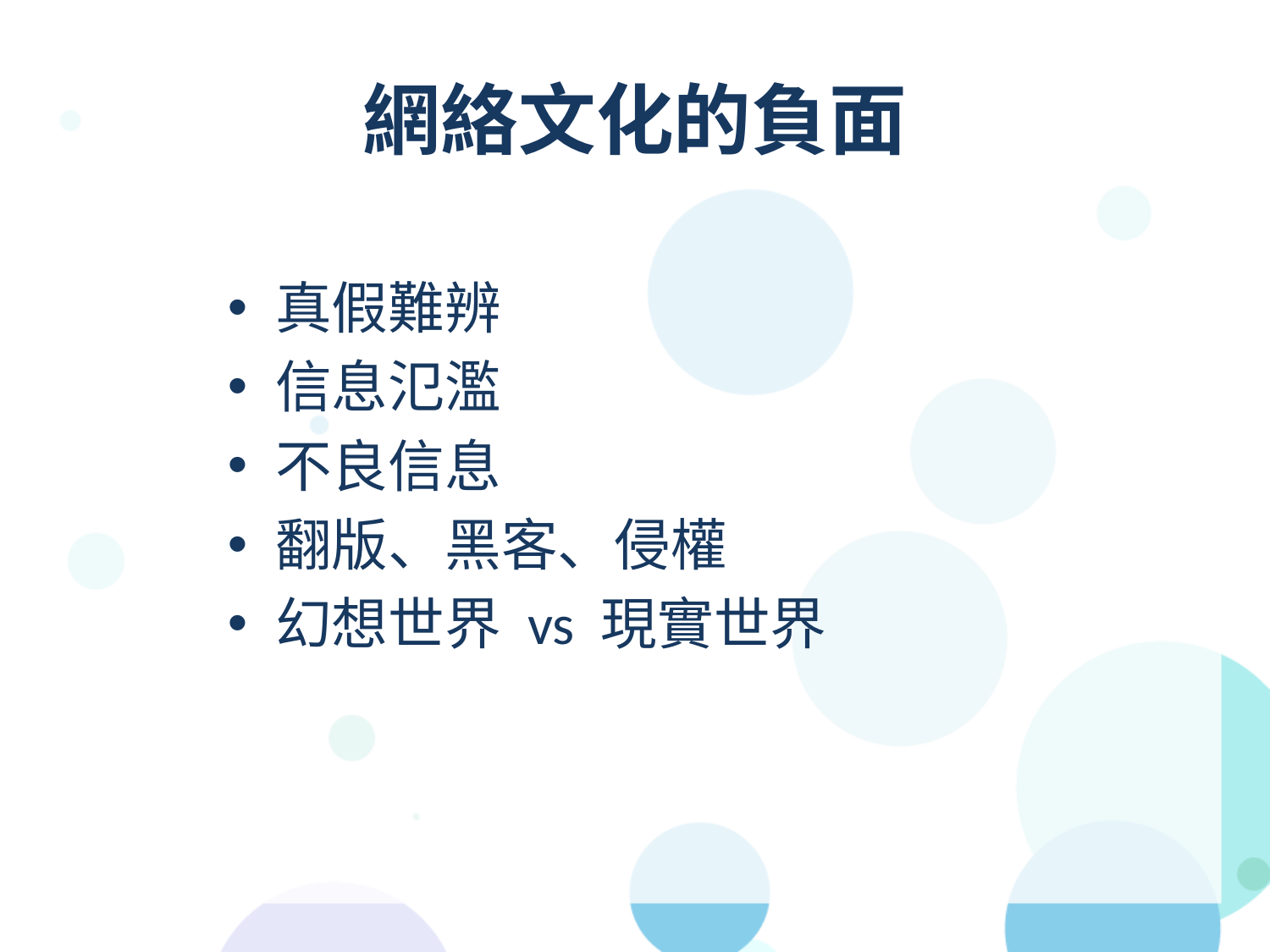

# 網絡文化的負面
真假難辨
信息氾濫
不良信息
翻版、黑客、侵權
幻想世界 vs 現實世界